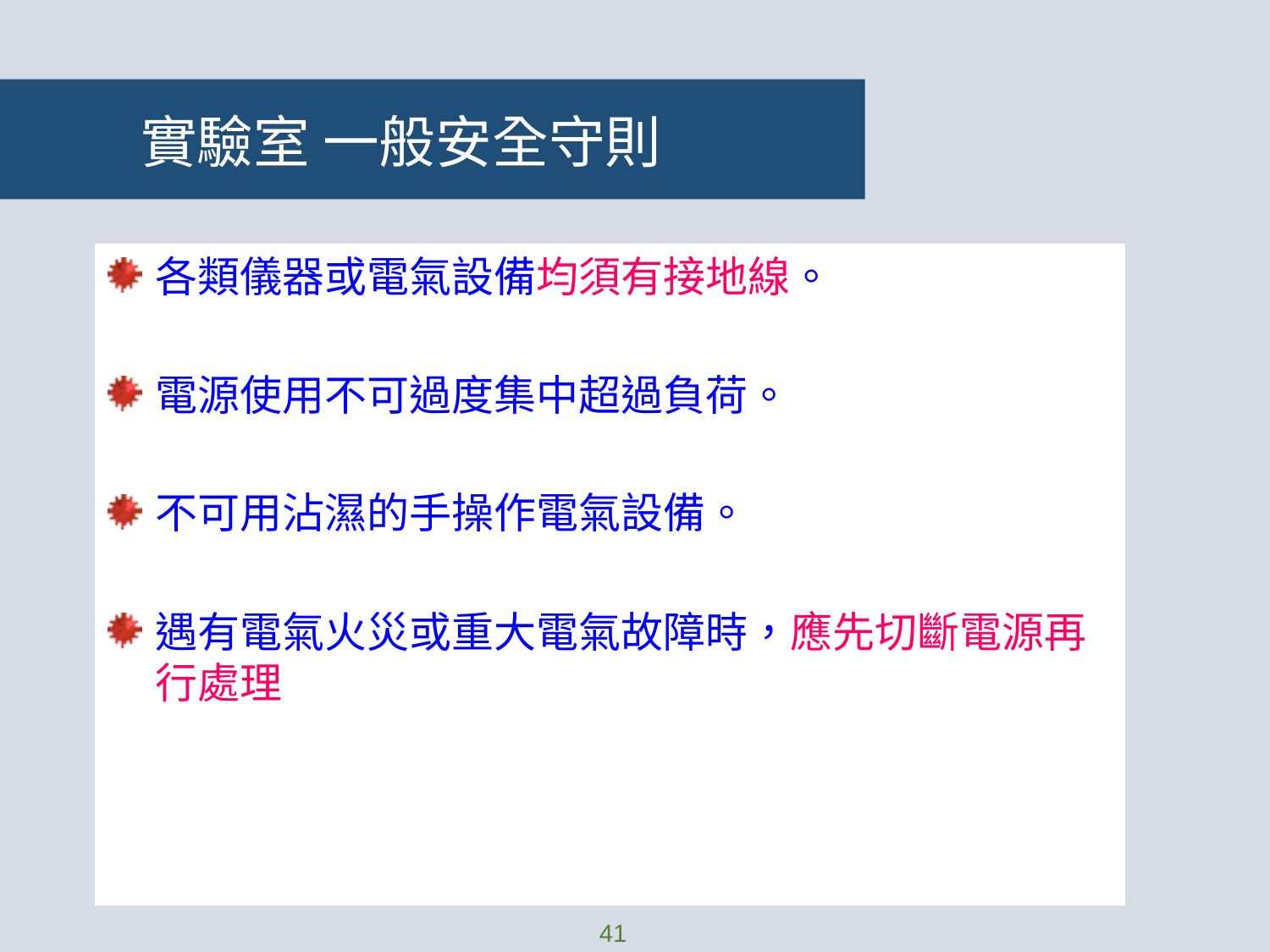

實驗室 一般安全守則
各類儀器或電氣設備均須有接地線。

電源使用不可過度集中超過負荷。

不可用沾濕的手操作電氣設備。

遇有電氣火災或重大電氣故障時，應先切斷電源再行處理